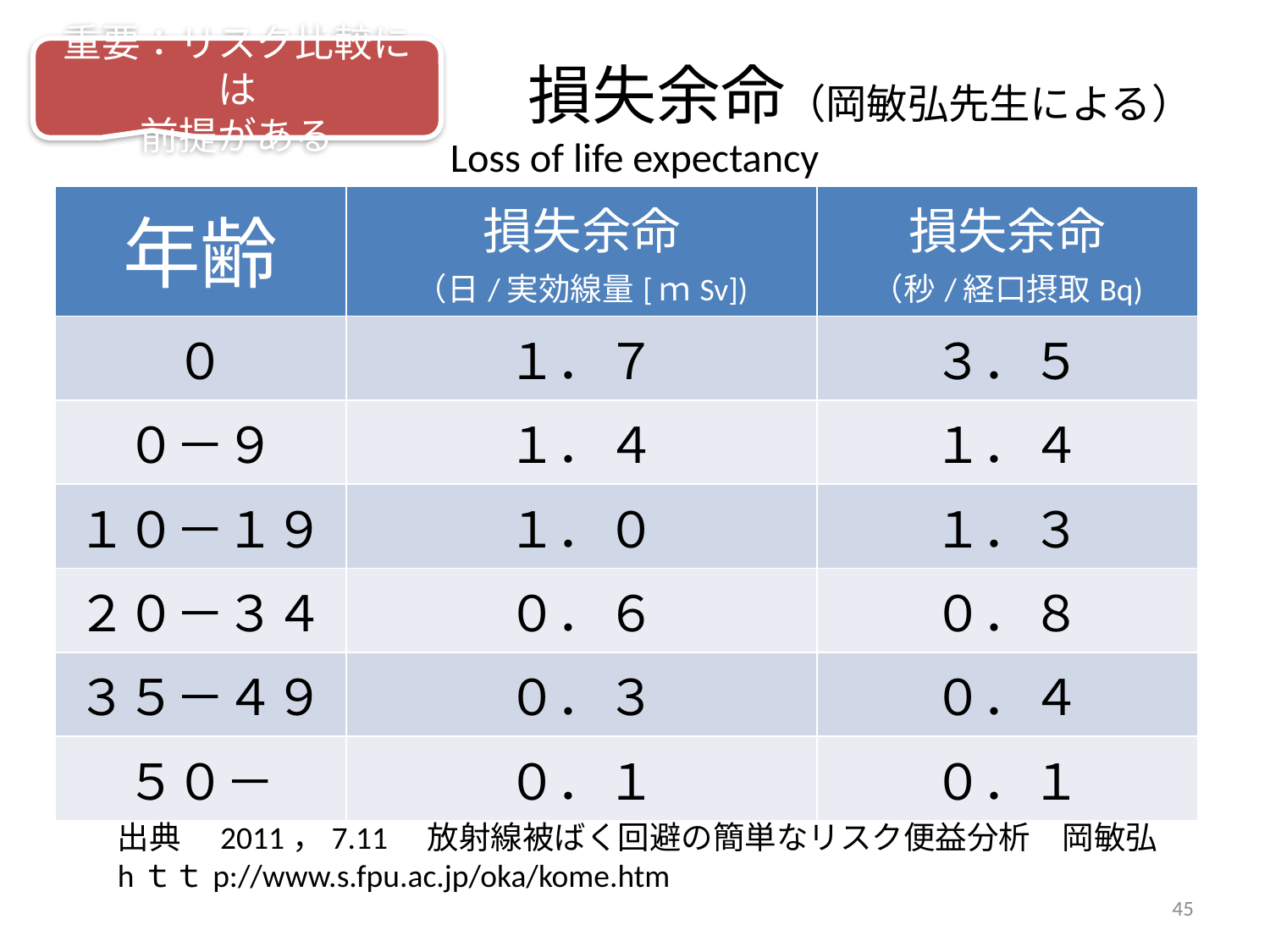

重要：リスク比較には
前提がある
# 損失余命（岡敏弘先生による） Loss of life expectancy
| 年齢 | 損失余命 （日/実効線量[ｍSv]) | 損失余命 （秒/経口摂取Bq) |
| --- | --- | --- |
| ０ | １．７ | ３．５ |
| ０－９ | １．４ | １．４ |
| １０－１９ | １．０ | １．３ |
| ２０－３４ | ０．６ | ０．８ |
| ３５－４９ | ０．３ | ０．４ |
| ５０－ | ０．１ | ０．１ |
出典　2011，7.11　放射線被ばく回避の簡単なリスク便益分析　岡敏弘
hｔｔp://www.s.fpu.ac.jp/oka/kome.htm
45